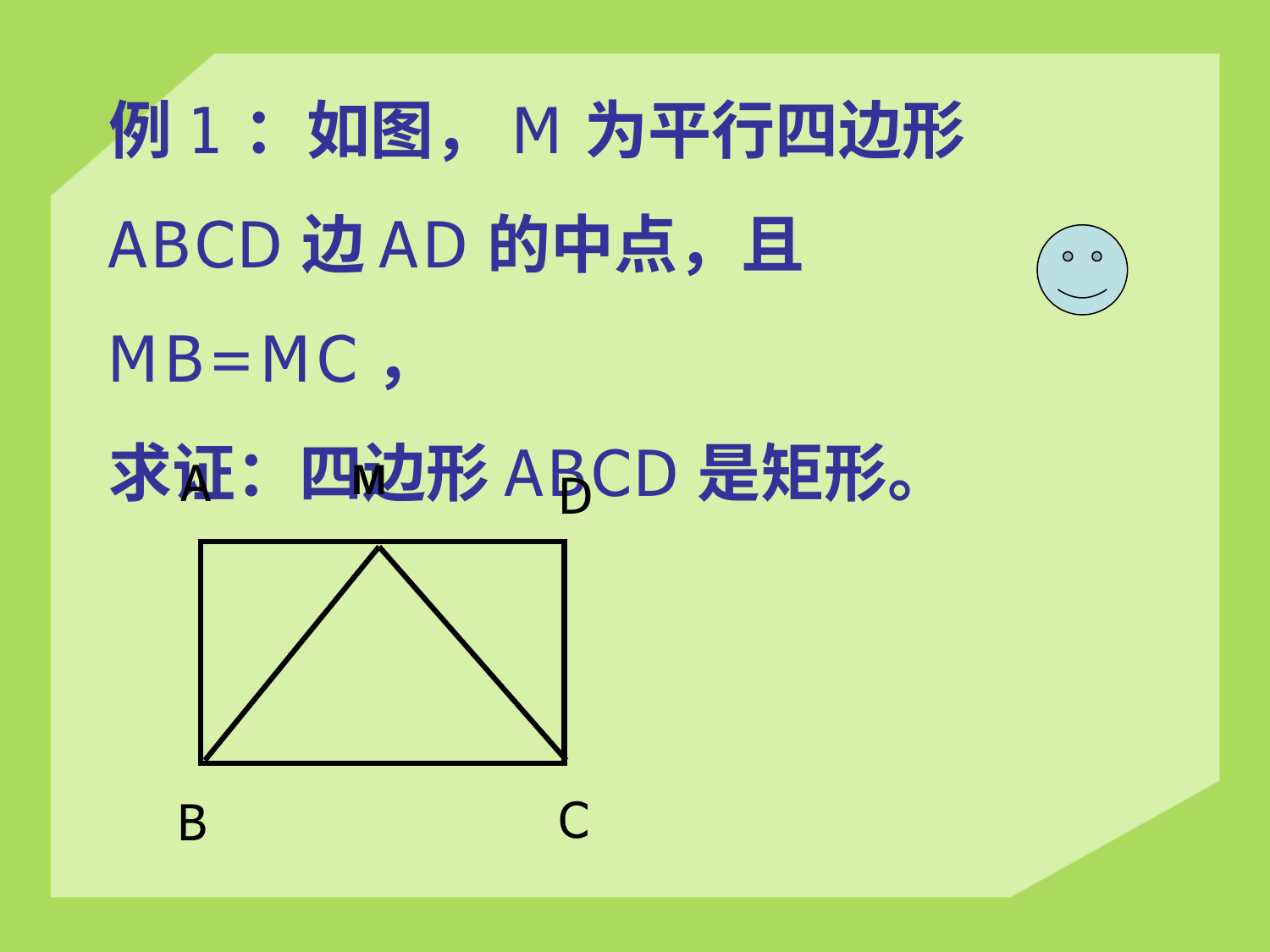

例1：如图，M为平行四边形ABCD边AD的中点，且MB=MC，
求证：四边形ABCD是矩形。

A
D

C
B
M